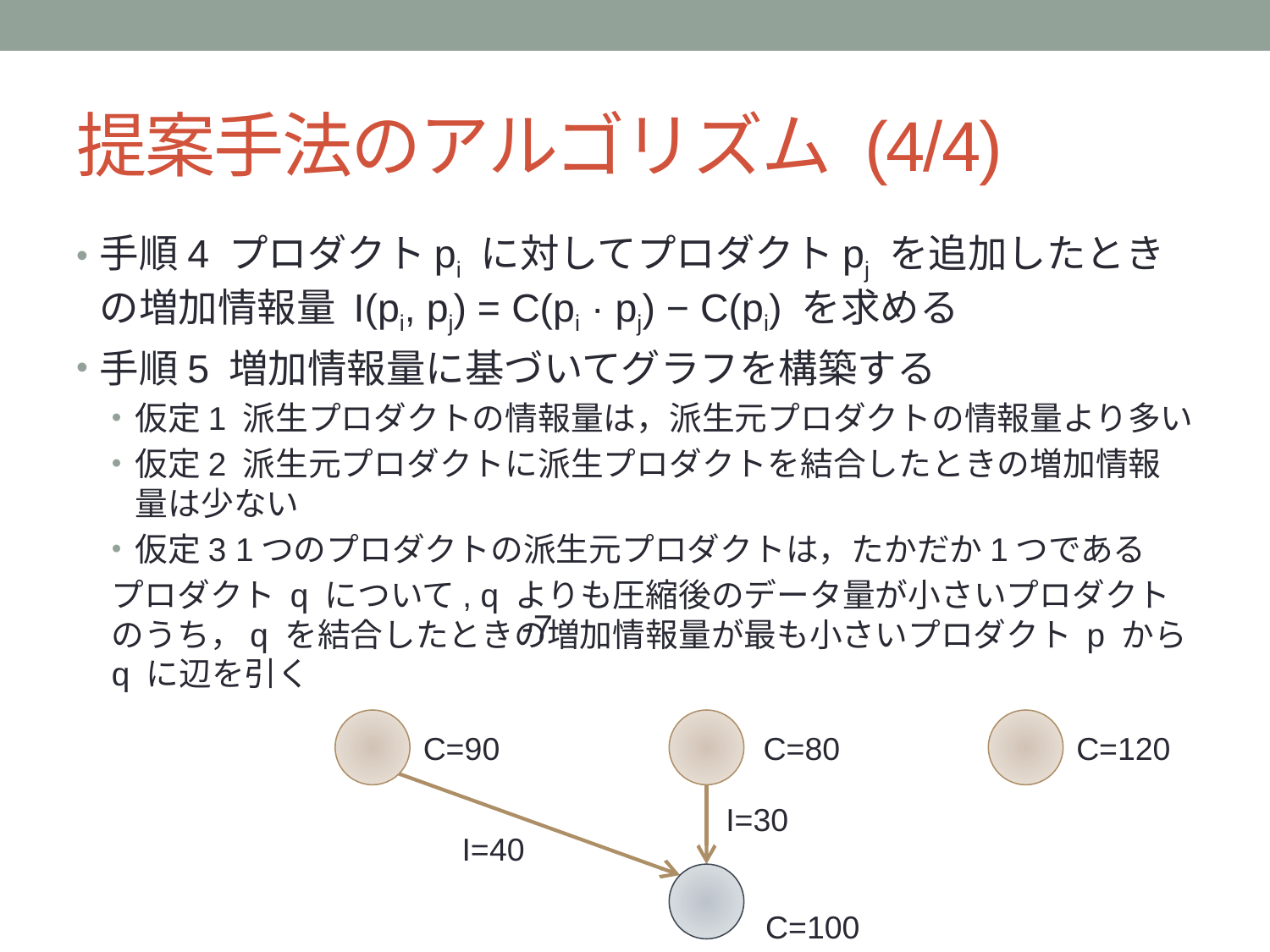

# 提案手法のアルゴリズム (4/4)
手順4 プロダクトpi に対してプロダクトpj を追加したときの増加情報量 I(pi, pj) = C(pi · pj) − C(pi) を求める
手順5 増加情報量に基づいてグラフを構築する
仮定1 派生プロダクトの情報量は，派生元プロダクトの情報量より多い
仮定2 派生元プロダクトに派生プロダクトを結合したときの増加情報量は少ない
仮定3 1つのプロダクトの派生元プロダクトは，たかだか1つである
プロダクト q について, q よりも圧縮後のデータ量が小さいプロダクトのうち，q を結合したときの増加情報量が最も小さいプロダクト p から q に辺を引く
-7

C=90
C=80
C=120
I=30
I=40

C=100